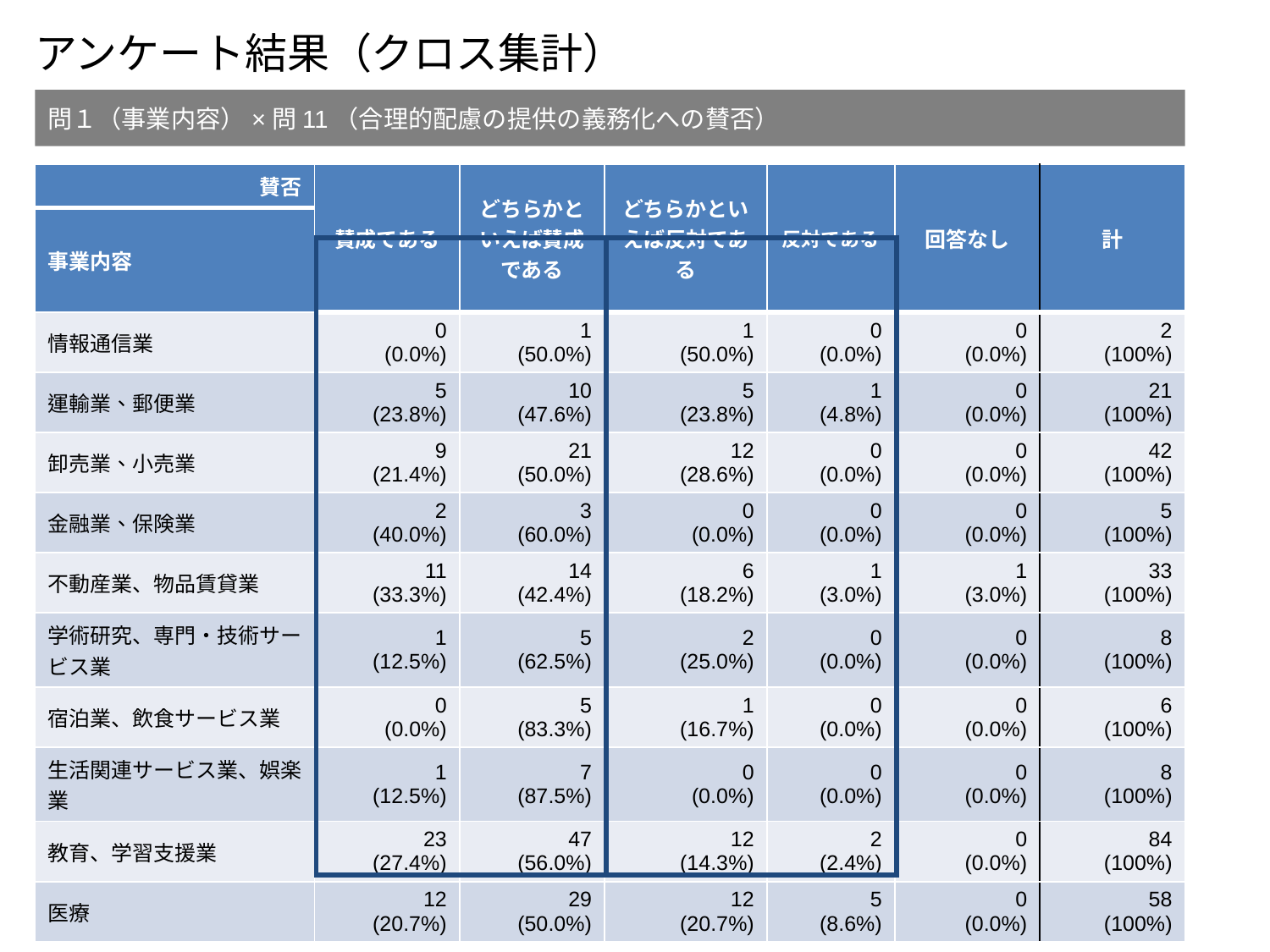

アンケート結果（クロス集計）

問１（事業内容）×問11（合理的配慮の提供の義務化への賛否）
| 賛否 | 賛成である | どちらかといえば賛成である | どちらかといえば反対である | 反対である | 回答なし | 計 |
| --- | --- | --- | --- | --- | --- | --- |
| 事業内容 |  |  |  |  |  |  |
| 情報通信業 | 0 (0.0%) | 1 (50.0%) | 1 (50.0%) | 0 (0.0%) | 0 (0.0%) | 2 (100%) |
| 運輸業、郵便業 | 5 (23.8%) | 10 (47.6%) | 5 (23.8%) | 1 (4.8%) | 0 (0.0%) | 21 (100%) |
| 卸売業、小売業 | 9 (21.4%) | 21 (50.0%) | 12 (28.6%) | 0 (0.0%) | 0 (0.0%) | 42 (100%) |
| 金融業、保険業 | 2 (40.0%) | 3 (60.0%) | 0 (0.0%) | 0 (0.0%) | 0 (0.0%) | 5 (100%) |
| 不動産業、物品賃貸業 | 11 (33.3%) | 14 (42.4%) | 6 (18.2%) | 1 (3.0%) | 1 (3.0%) | 33 (100%) |
| 学術研究、専門・技術サービス業 | 1 (12.5%) | 5 (62.5%) | 2 (25.0%) | 0 (0.0%) | 0 (0.0%) | 8 (100%) |
| 宿泊業、飲食サービス業 | 0 (0.0%) | 5 (83.3%) | 1 (16.7%) | 0 (0.0%) | 0 (0.0%) | 6 (100%) |
| 生活関連サービス業、娯楽業 | 1 (12.5%) | 7 (87.5%) | 0 (0.0%) | 0 (0.0%) | 0 (0.0%) | 8 (100%) |
| 教育、学習支援業 | 23 (27.4%) | 47 (56.0%) | 12 (14.3%) | 2 (2.4%) | 0 (0.0%) | 84 (100%) |
| 医療 | 12 (20.7%) | 29 (50.0%) | 12 (20.7%) | 5 (8.6%) | 0 (0.0%) | 58 (100%) |
|  |
| --- |
|  |
| --- |